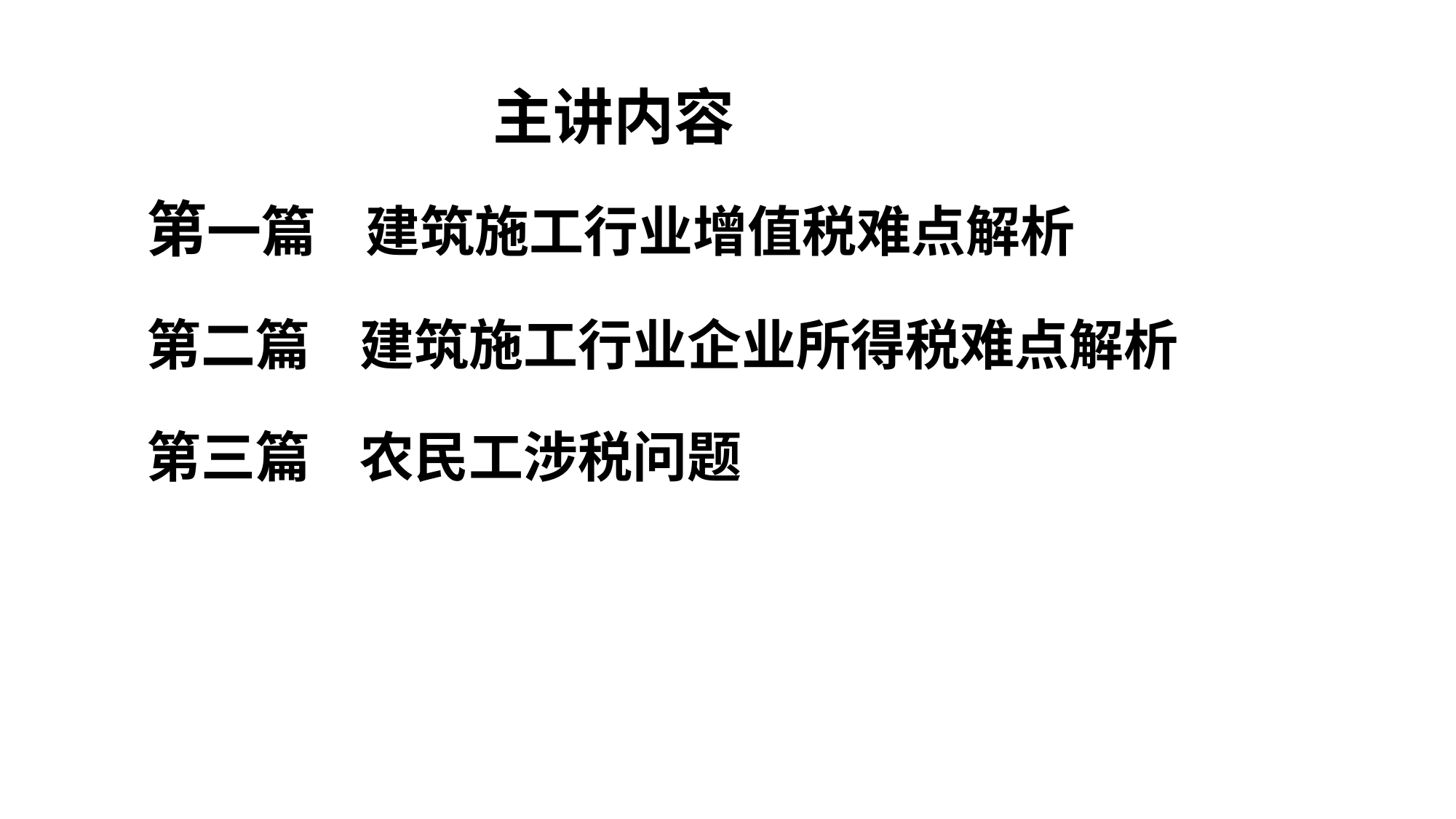

# 主讲内容 第一篇    建筑施工行业增值税难点解析 第二篇    建筑施工行业企业所得税难点解析 第三篇    农民工涉税问题